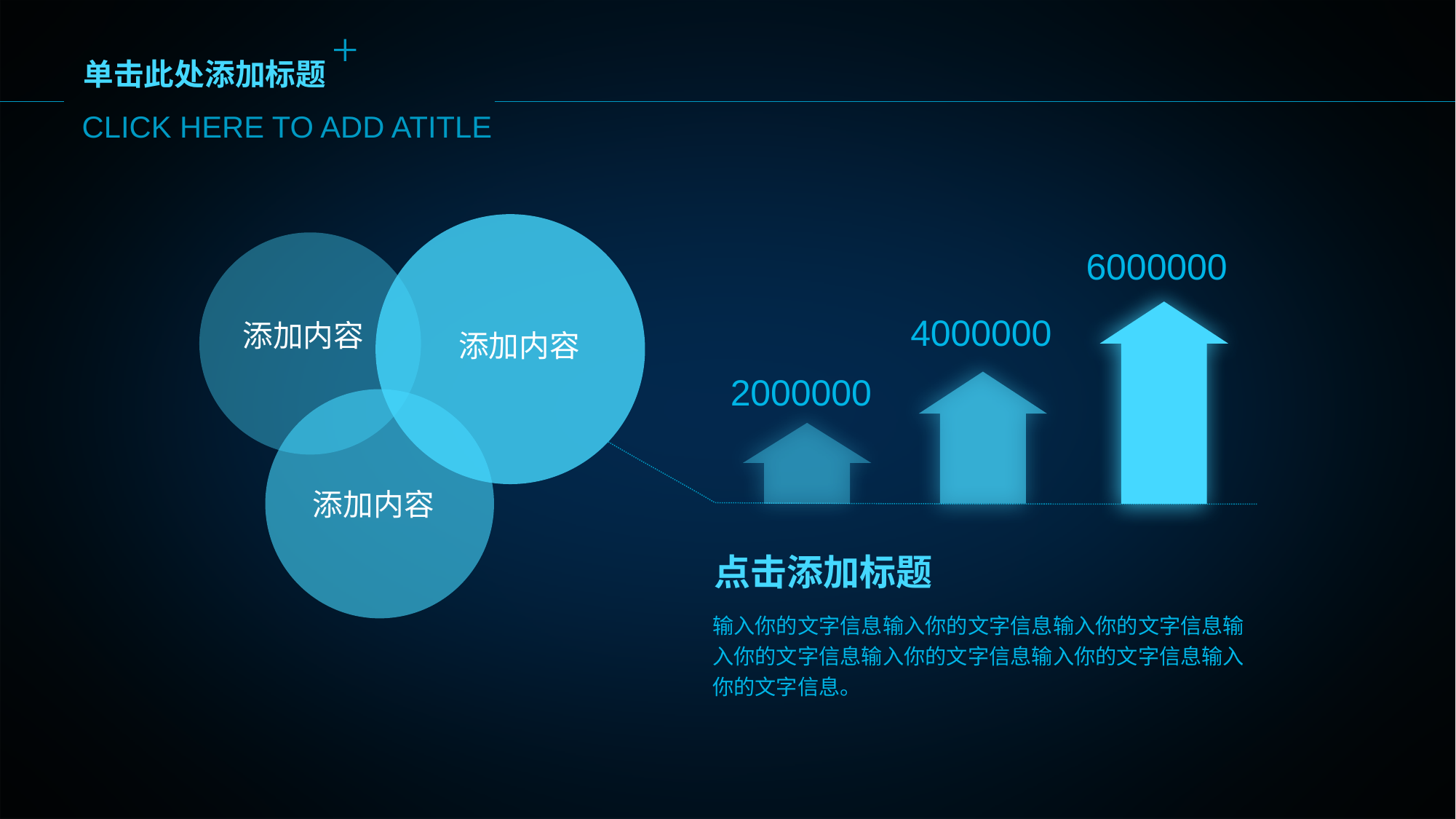

CLICK HERE TO ADD ATITLE
单击此处添加标题

6000000
添加内容
添加内容
4000000

2000000

添加内容
点击添加标题
输入你的文字信息输入你的文字信息输入你的文字信息输入你的文字信息输入你的文字信息输入你的文字信息输入你的文字信息。